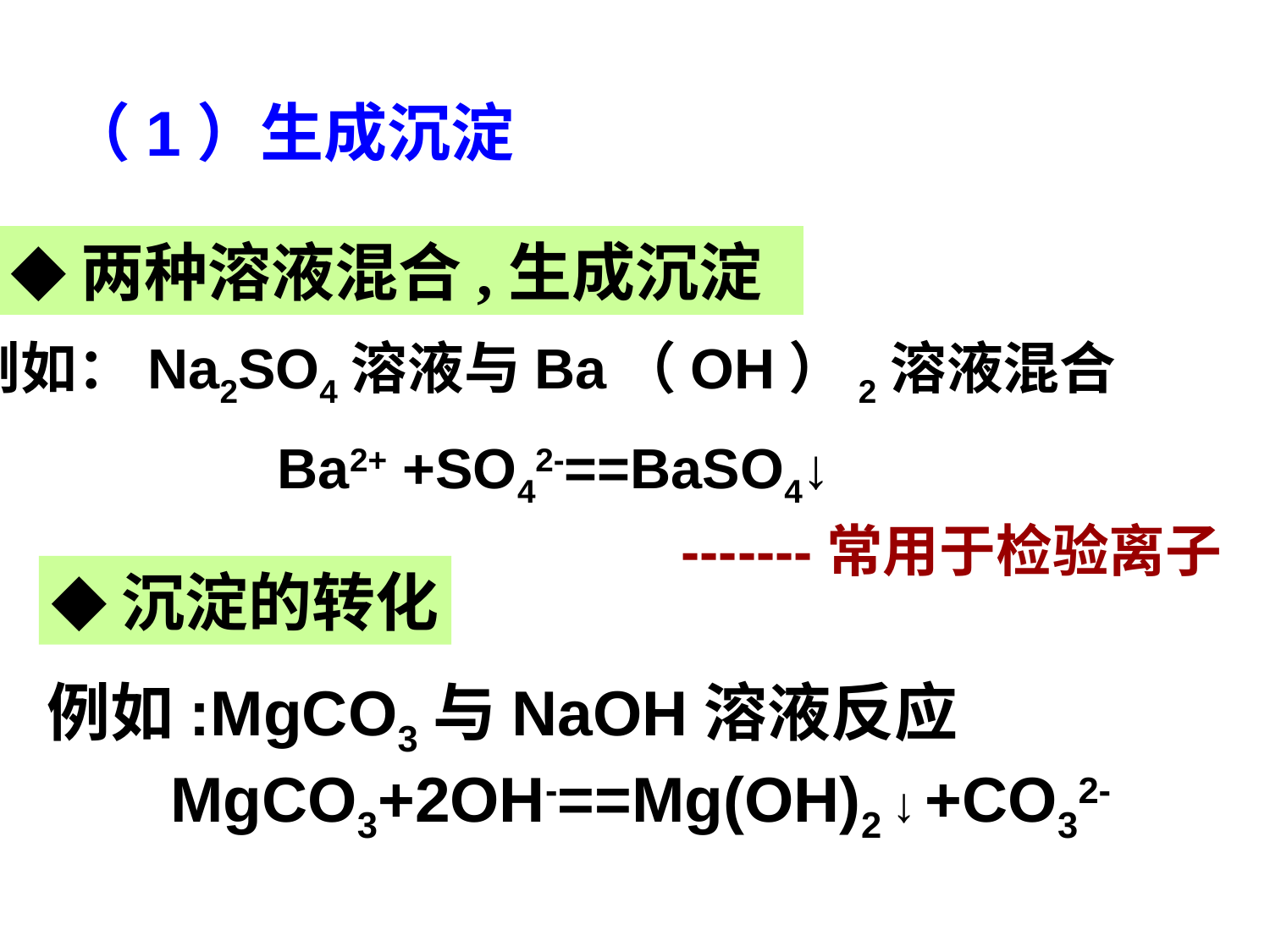

（1）生成沉淀
◆两种溶液混合,生成沉淀

例如：Na2SO4溶液与Ba（OH）2溶液混合
Ba2+ +SO42-==BaSO4↓
-------常用于检验离子
◆沉淀的转化
例如:MgCO3与NaOH溶液反应
       MgCO3+2OH-==Mg(OH)2 ↓ +CO32-